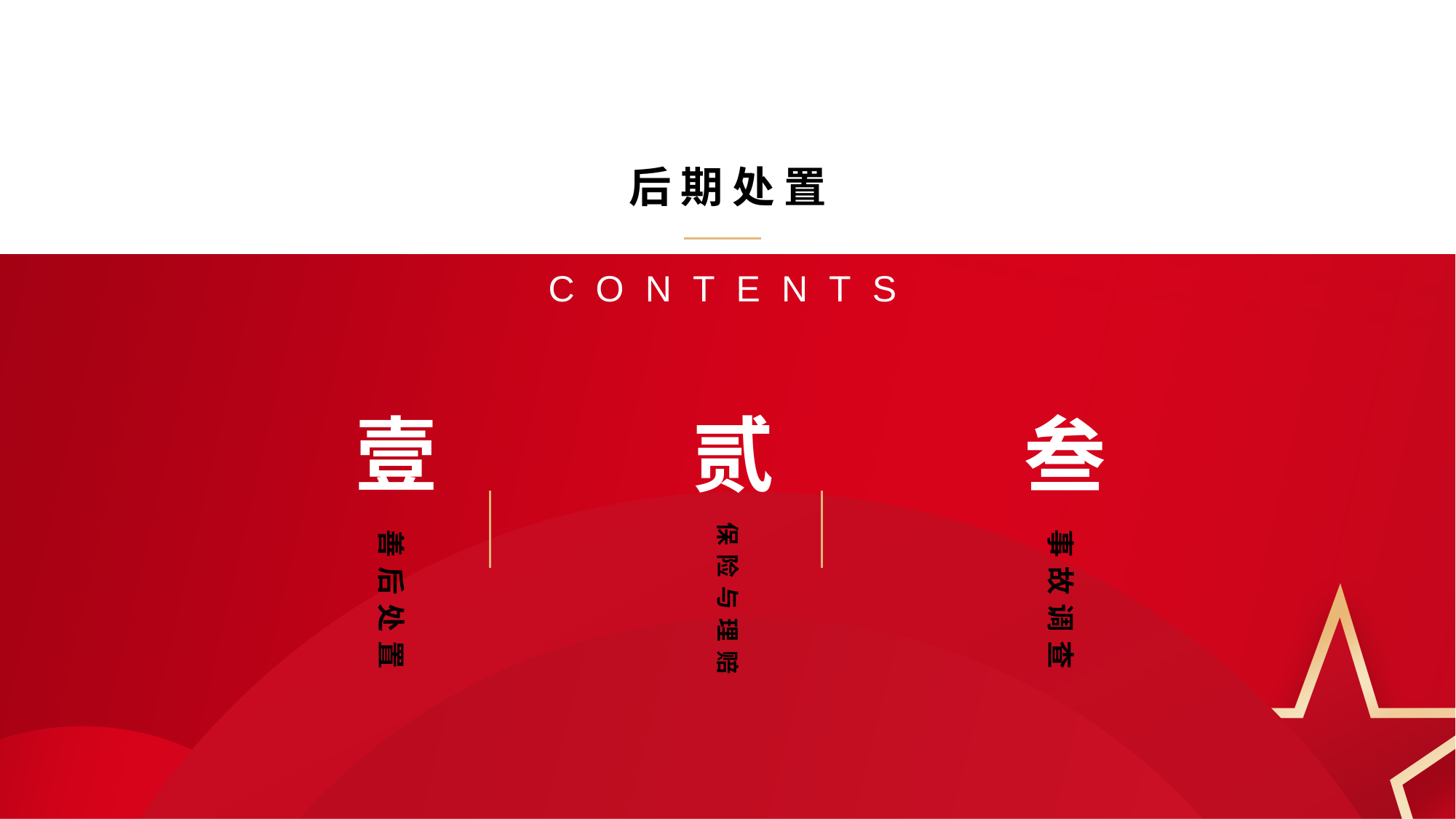

后期处置
CONTENTS
壹
贰
叁
保险与理赔
善后处置
事故调查